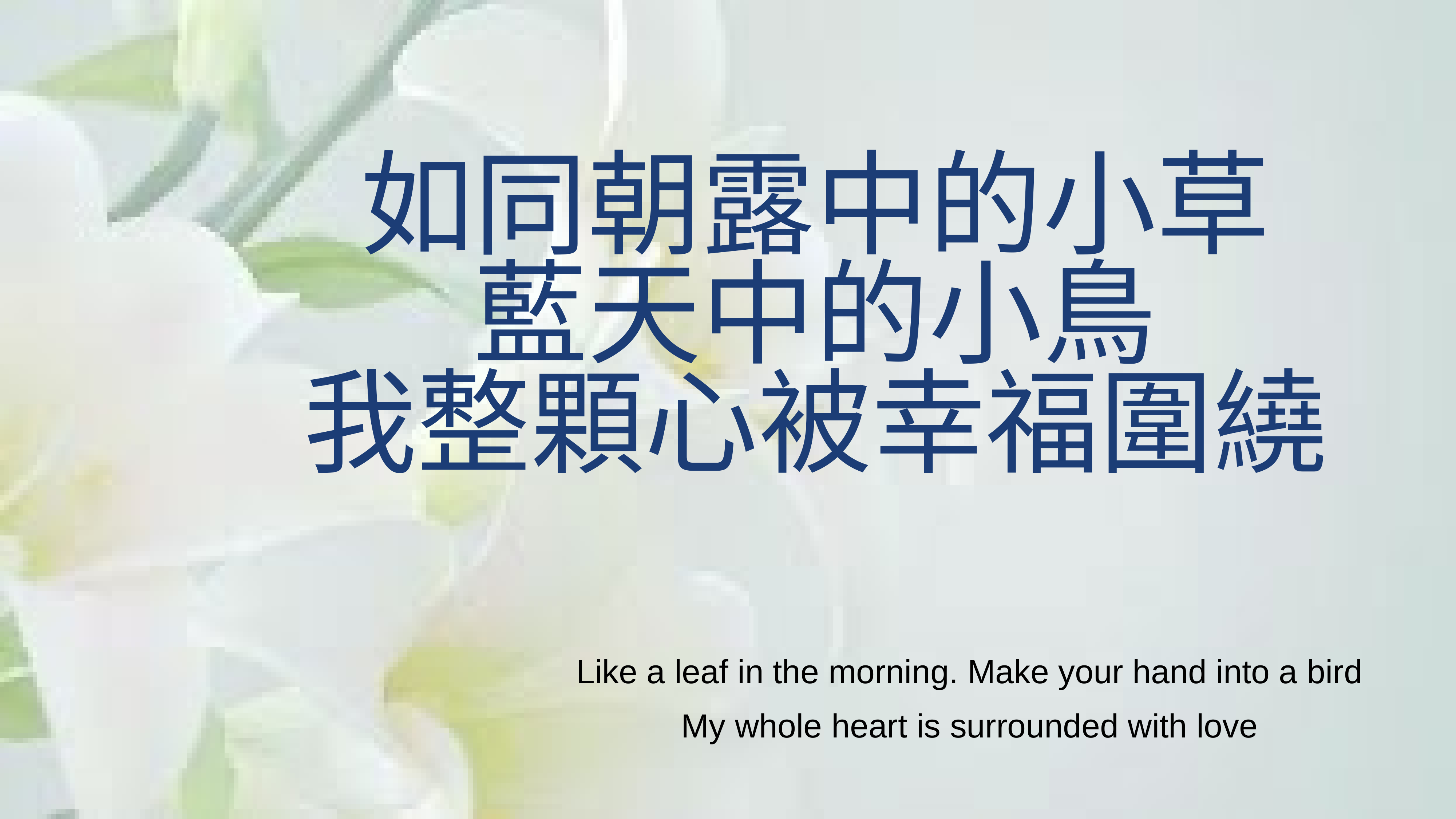

如同朝露中的小草
藍天中的小鳥
我整顆心被幸福圍繞
Like a leaf in the morning. Make your hand into a bird
My whole heart is surrounded with love